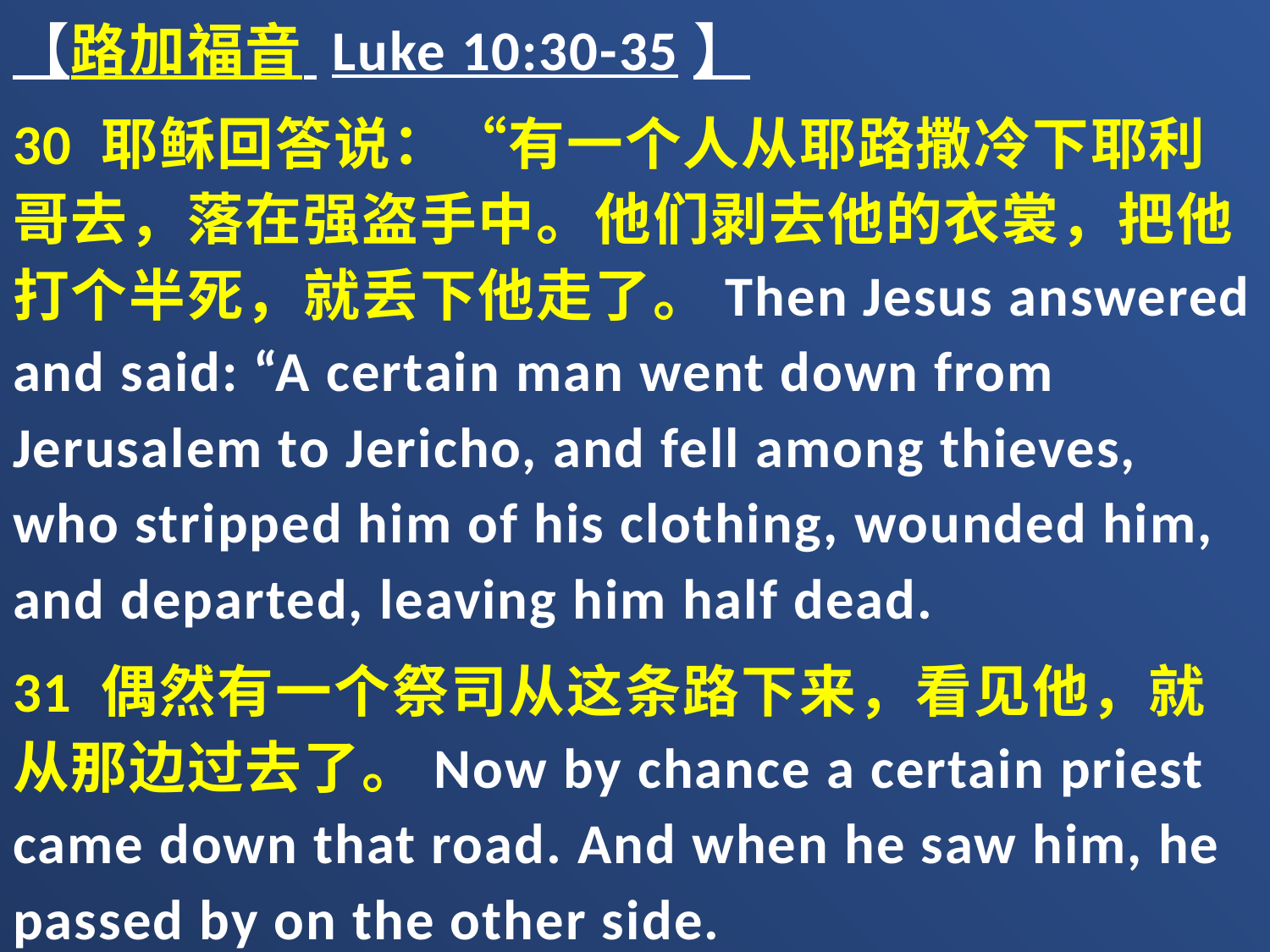

【路加福音 Luke 10:30-35】
30 耶稣回答说：“有一个人从耶路撒冷下耶利哥去，落在强盗手中。他们剥去他的衣裳，把他打个半死，就丢下他走了。Then Jesus answered and said: “A certain man went down from Jerusalem to Jericho, and fell among thieves, who stripped him of his clothing, wounded him, and departed, leaving him half dead.
31 偶然有一个祭司从这条路下来，看见他，就从那边过去了。Now by chance a certain priest came down that road. And when he saw him, he passed by on the other side.